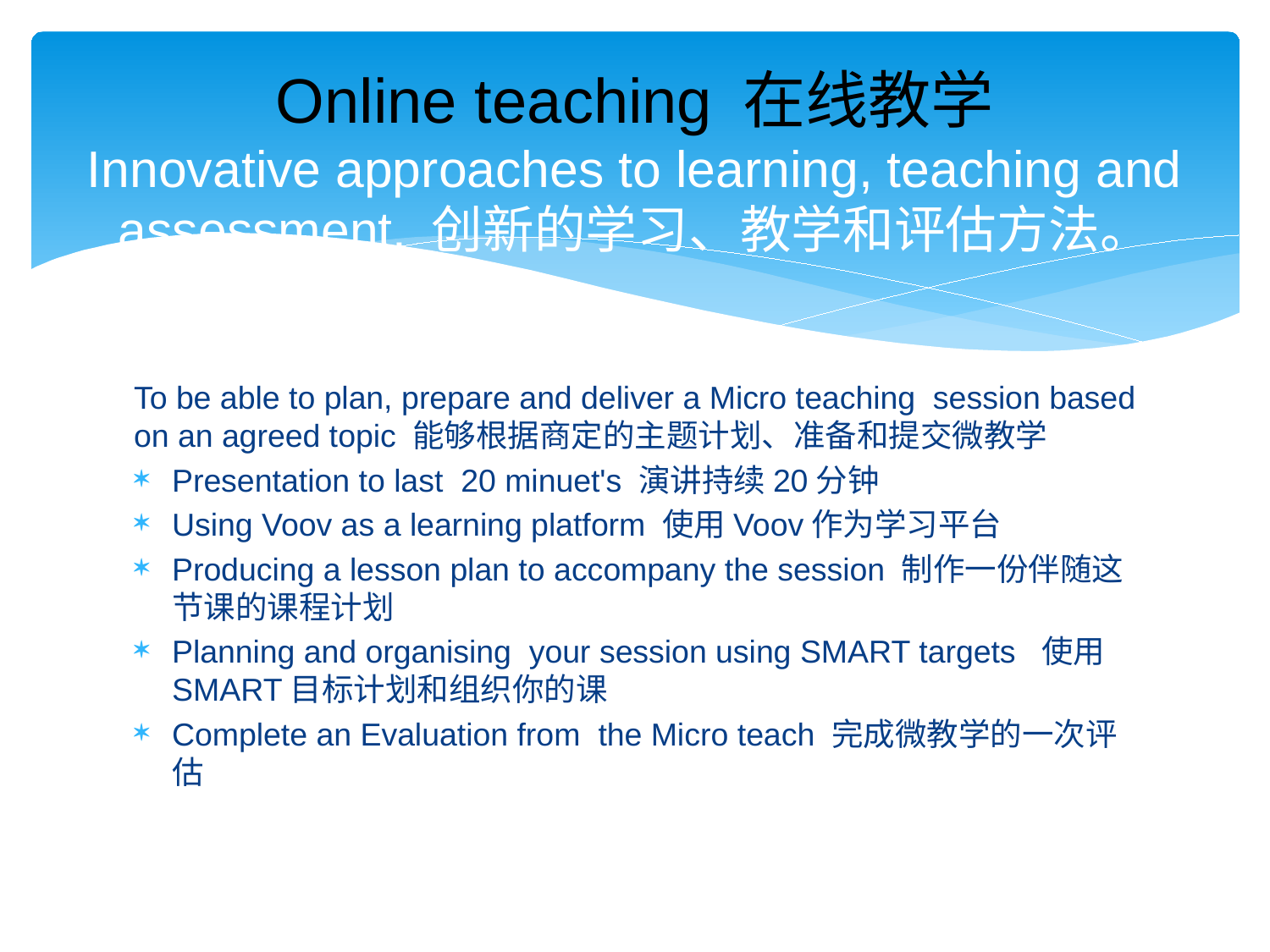

# Online teaching 在线教学 Innovative approaches to learning, teaching and assessment. 创新的学习、教学和评估方法。
To be able to plan, prepare and deliver a Micro teaching  session based on an agreed topic 能够根据商定的主题计划、准备和提交微教学
Presentation to last  20 minuet's 演讲持续20分钟
Using Voov as a learning platform 使用Voov作为学习平台
Producing a lesson plan to accompany the session 制作一份伴随这节课的课程计划
Planning and organising  your session using SMART targets  使用SMART目标计划和组织你的课
Complete an Evaluation from  the Micro teach 完成微教学的一次评估

4